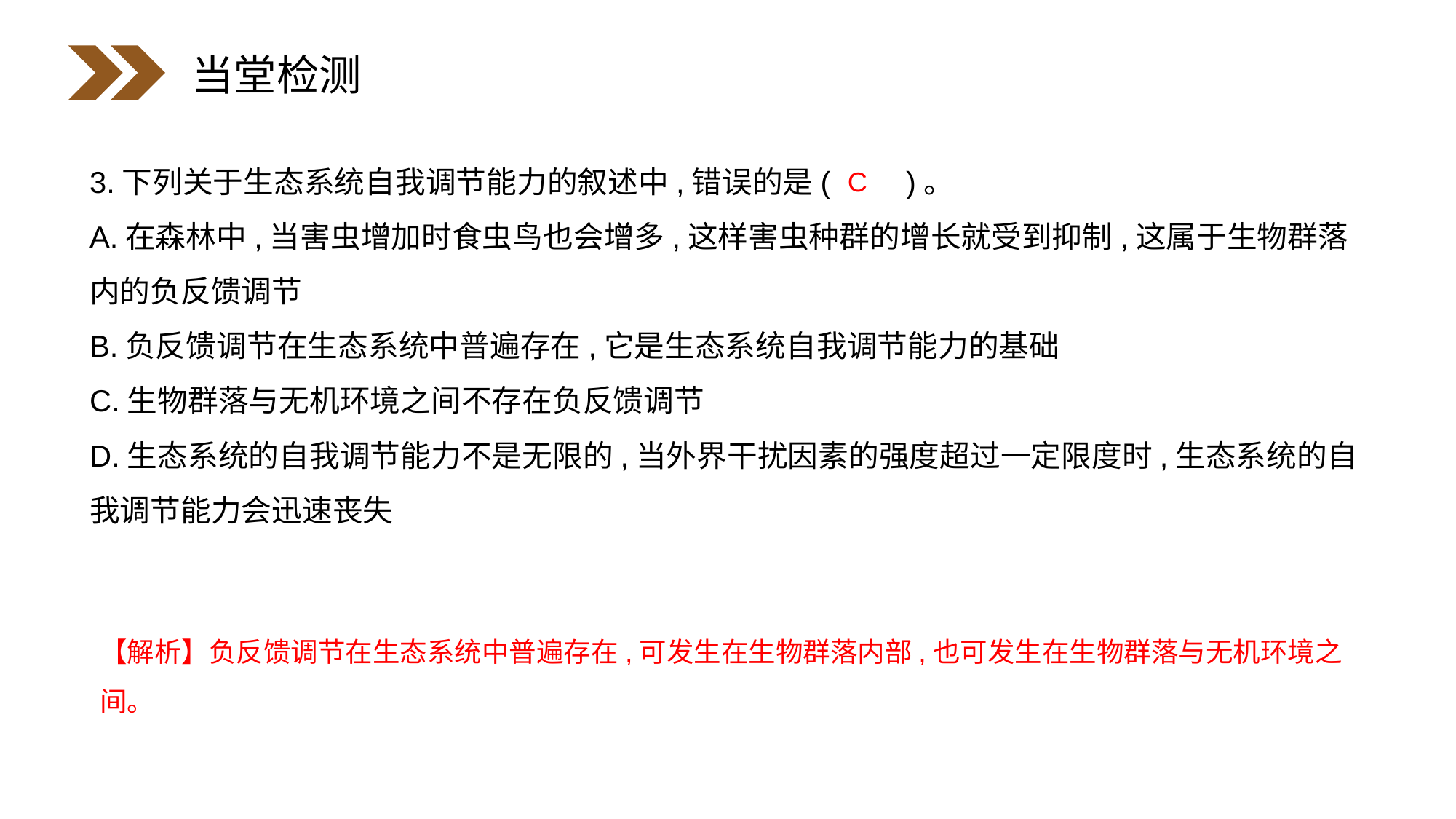

当堂检测
3.下列关于生态系统自我调节能力的叙述中,错误的是(　　)。
A.在森林中,当害虫增加时食虫鸟也会增多,这样害虫种群的增长就受到抑制,这属于生物群落内的负反馈调节
B.负反馈调节在生态系统中普遍存在,它是生态系统自我调节能力的基础
C.生物群落与无机环境之间不存在负反馈调节
D.生态系统的自我调节能力不是无限的,当外界干扰因素的强度超过一定限度时,生态系统的自我调节能力会迅速丧失

C
【解析】负反馈调节在生态系统中普遍存在,可发生在生物群落内部,也可发生在生物群落与无机环境之间。